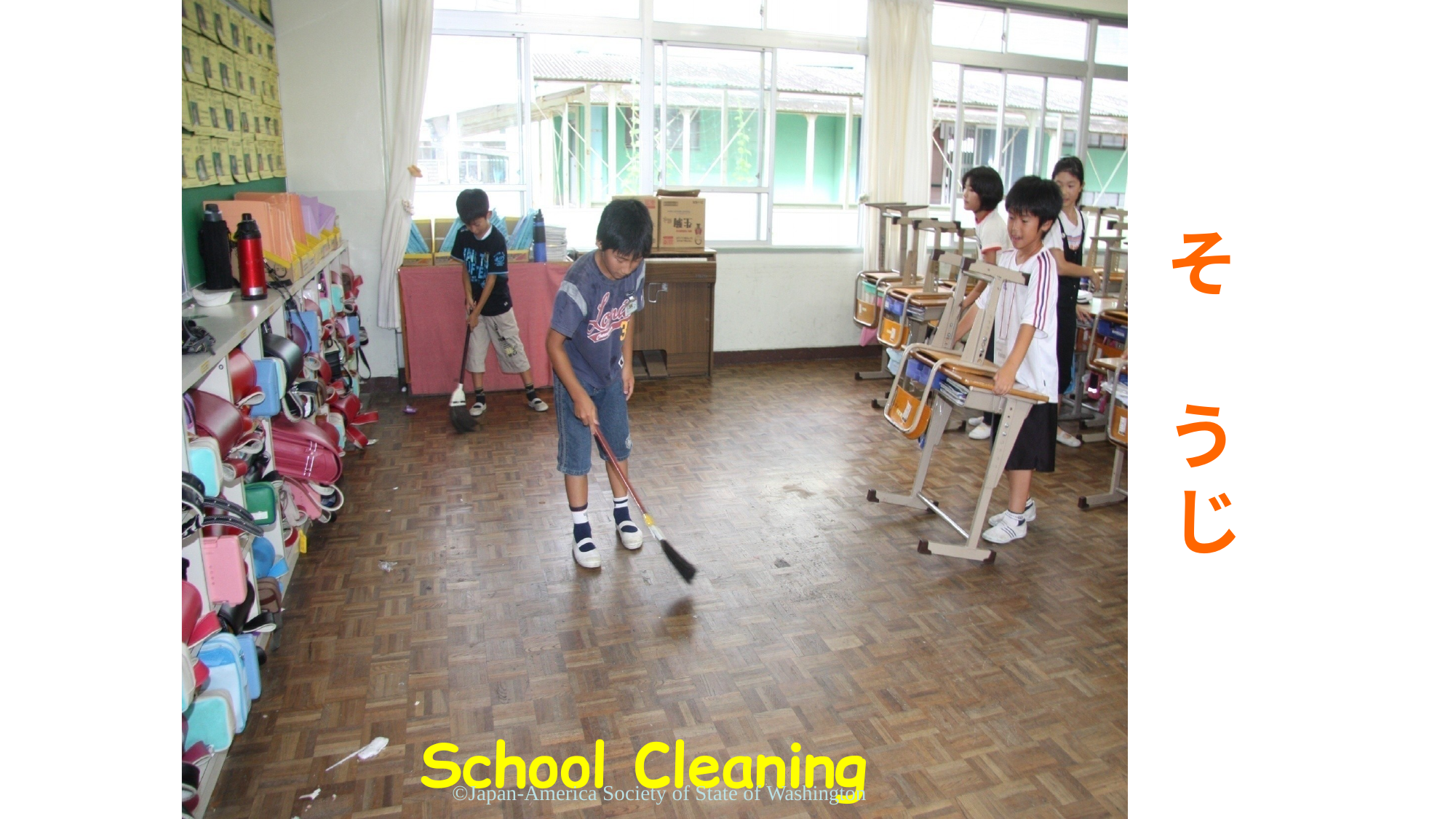

そ  う
じ

School Cleaning
©Japan-America Society of State of Washington